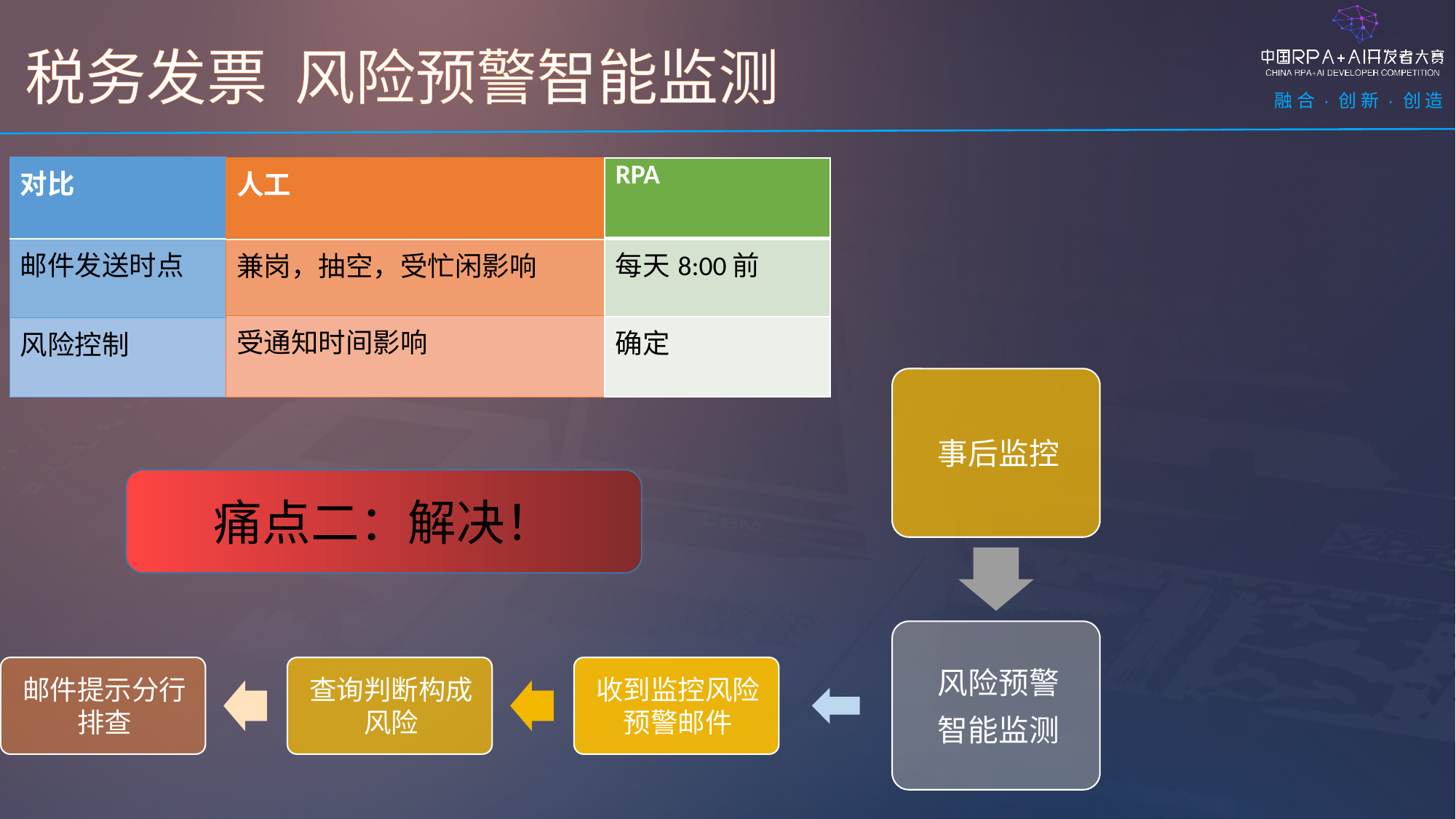

税务发票  风险预警智能监测
| 对比 |
| --- |
| 邮件发送时点 |
| 风险控制 |
| 人工 |
| --- |
| 兼岗，抽空，受忙闲影响 |
| 受通知时间影响 |
| RPA |
| --- |
| 每天8:00前 |
| 确定 |
事后监控

风险预警
智能监测
痛点二：解决！
收到监控风险预警邮件

查询判断构成风险

邮件提示分行排查